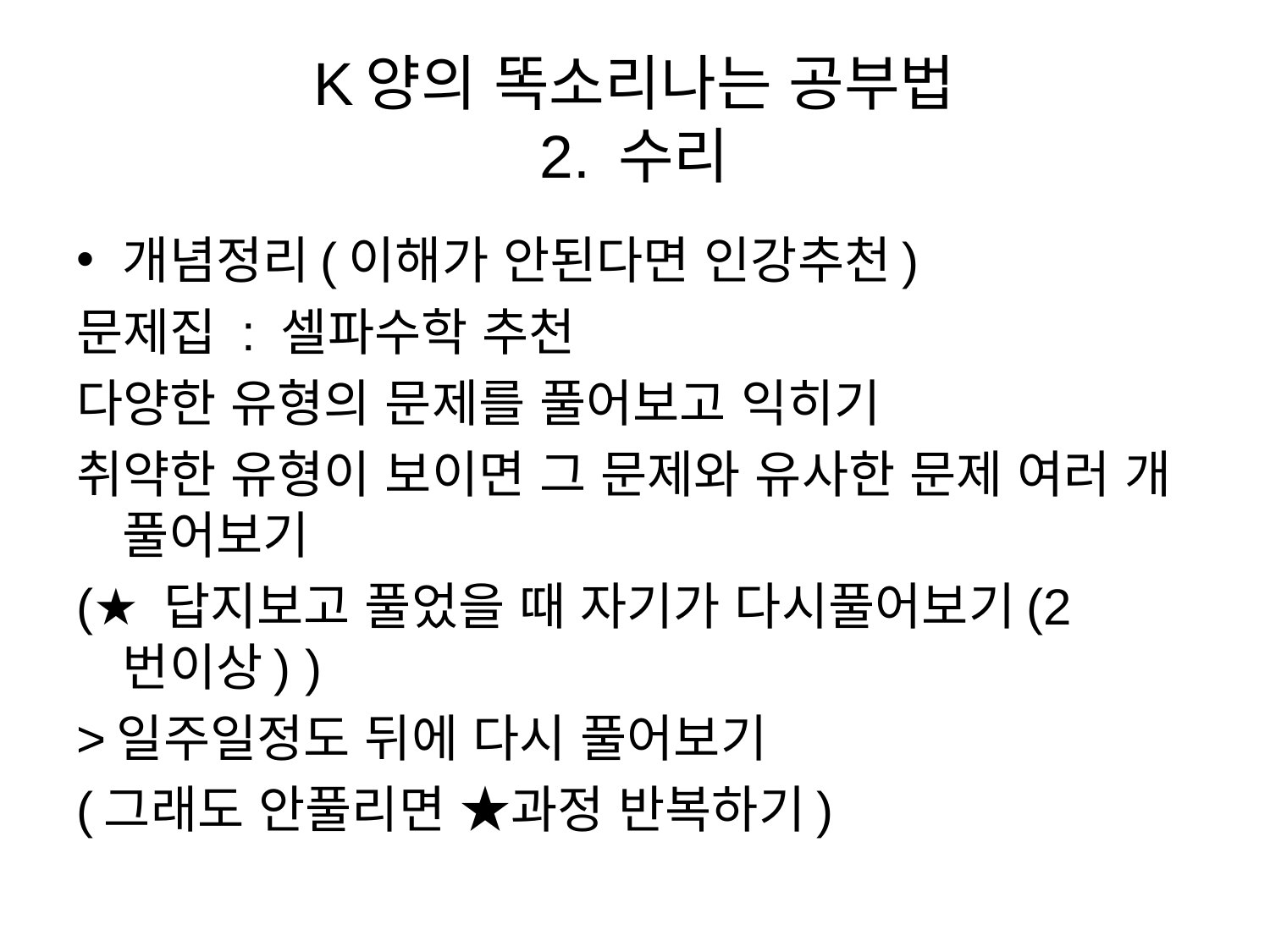

# K양의 똑소리나는 공부법 2. 수리
개념정리(이해가 안된다면 인강추천)
문제집 : 셀파수학 추천
다양한 유형의 문제를 풀어보고 익히기
취약한 유형이 보이면 그 문제와 유사한 문제 여러 개 풀어보기
(★ 답지보고 풀었을 때 자기가 다시풀어보기(2번이상) )
>일주일정도 뒤에 다시 풀어보기
(그래도 안풀리면 ★과정 반복하기)